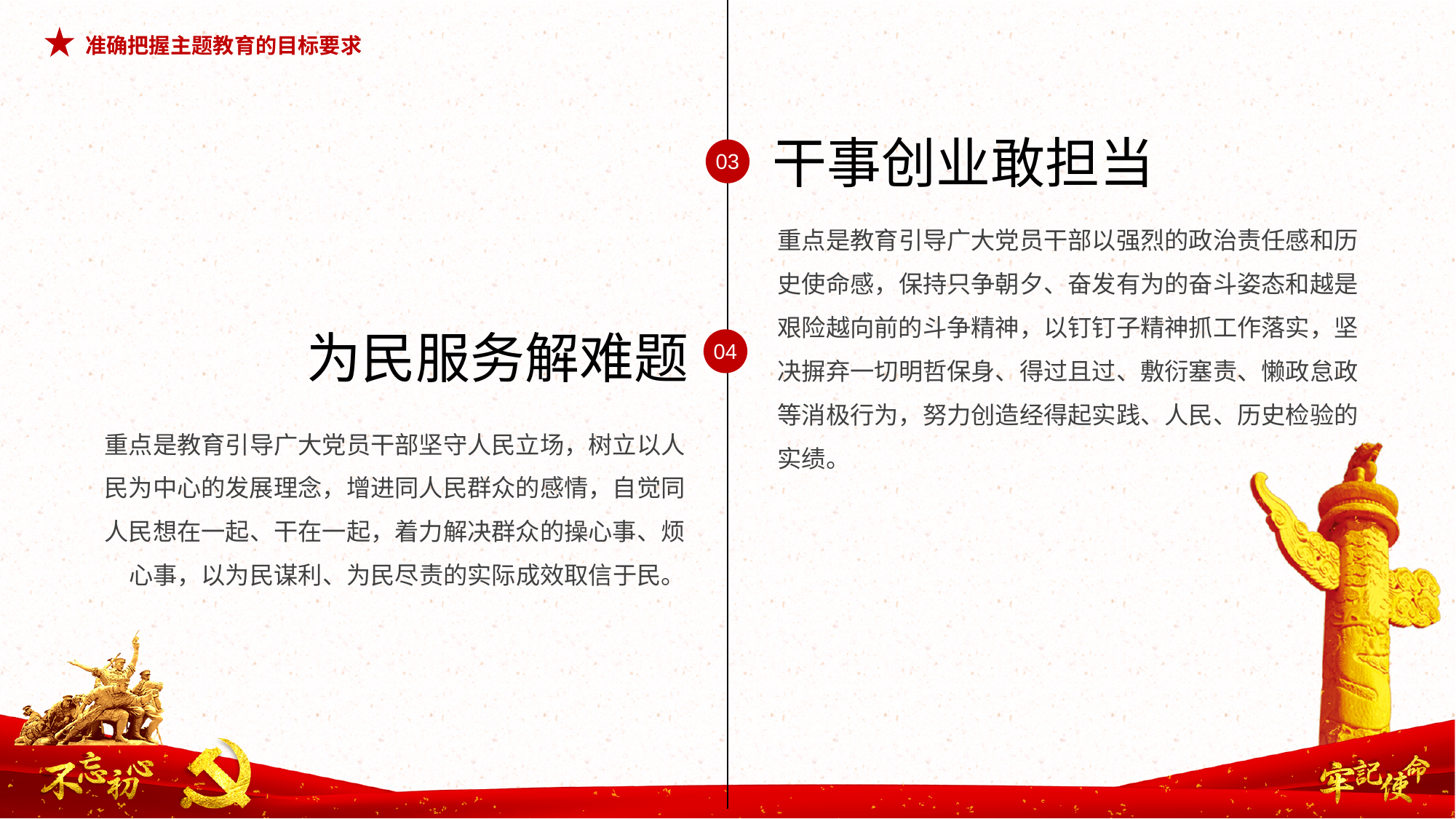

干事创业敢担当

03
重点是教育引导广大党员干部以强烈的政治责任感和历史使命感，保持只争朝夕、奋发有为的奋斗姿态和越是艰险越向前的斗争精神，以钉钉子精神抓工作落实，坚决摒弃一切明哲保身、得过且过、敷衍塞责、懒政怠政等消极行为，努力创造经得起实践、人民、历史检验的实绩。
为民服务解难题

04
重点是教育引导广大党员干部坚守人民立场，树立以人民为中心的发展理念，增进同人民群众的感情，自觉同人民想在一起、干在一起，着力解决群众的操心事、烦心事，以为民谋利、为民尽责的实际成效取信于民。